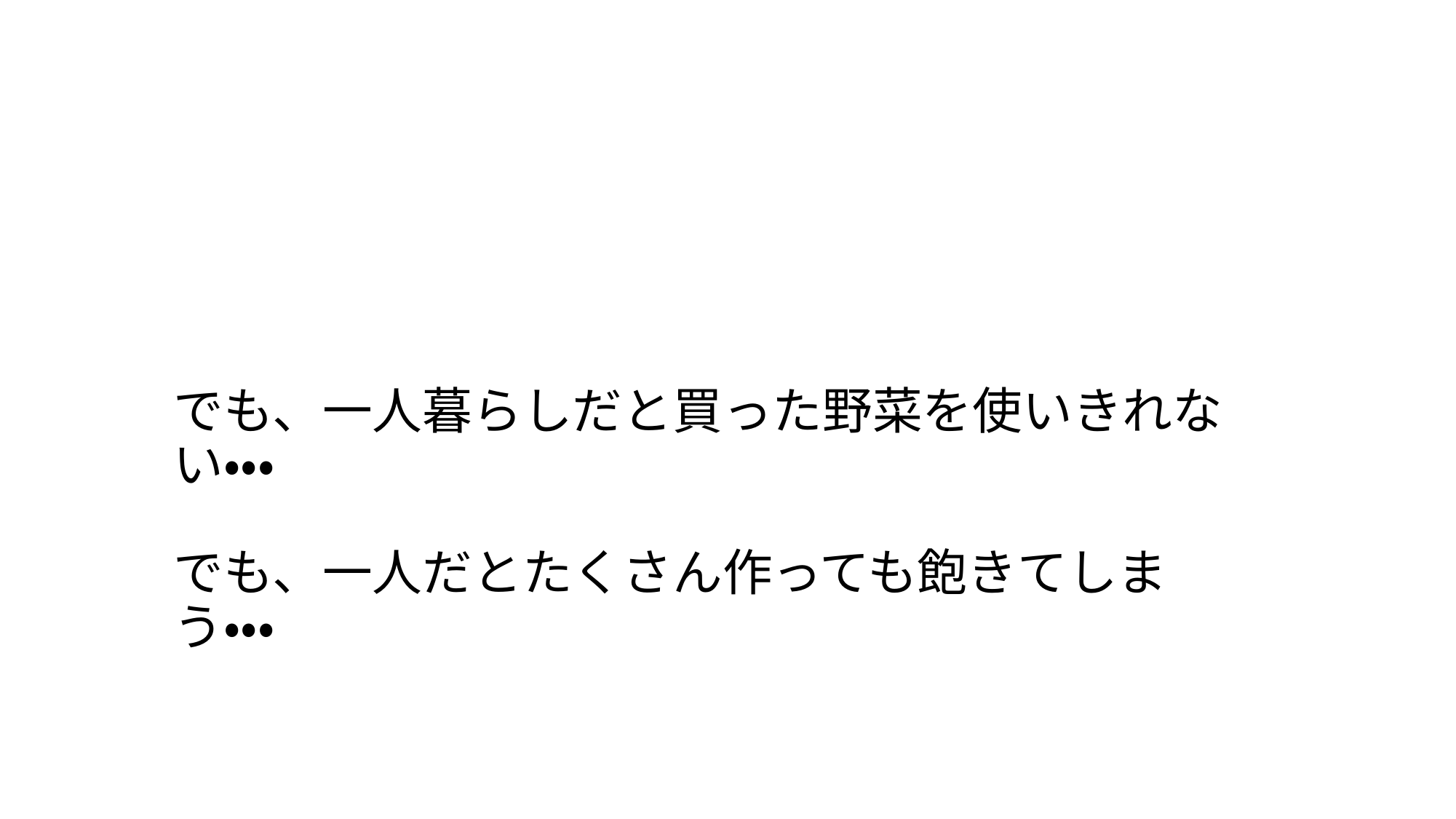

# でも、一人暮らしだと買った野菜を使いきれない・・・ でも、一人だとたくさん作っても飽きてしまう・・・